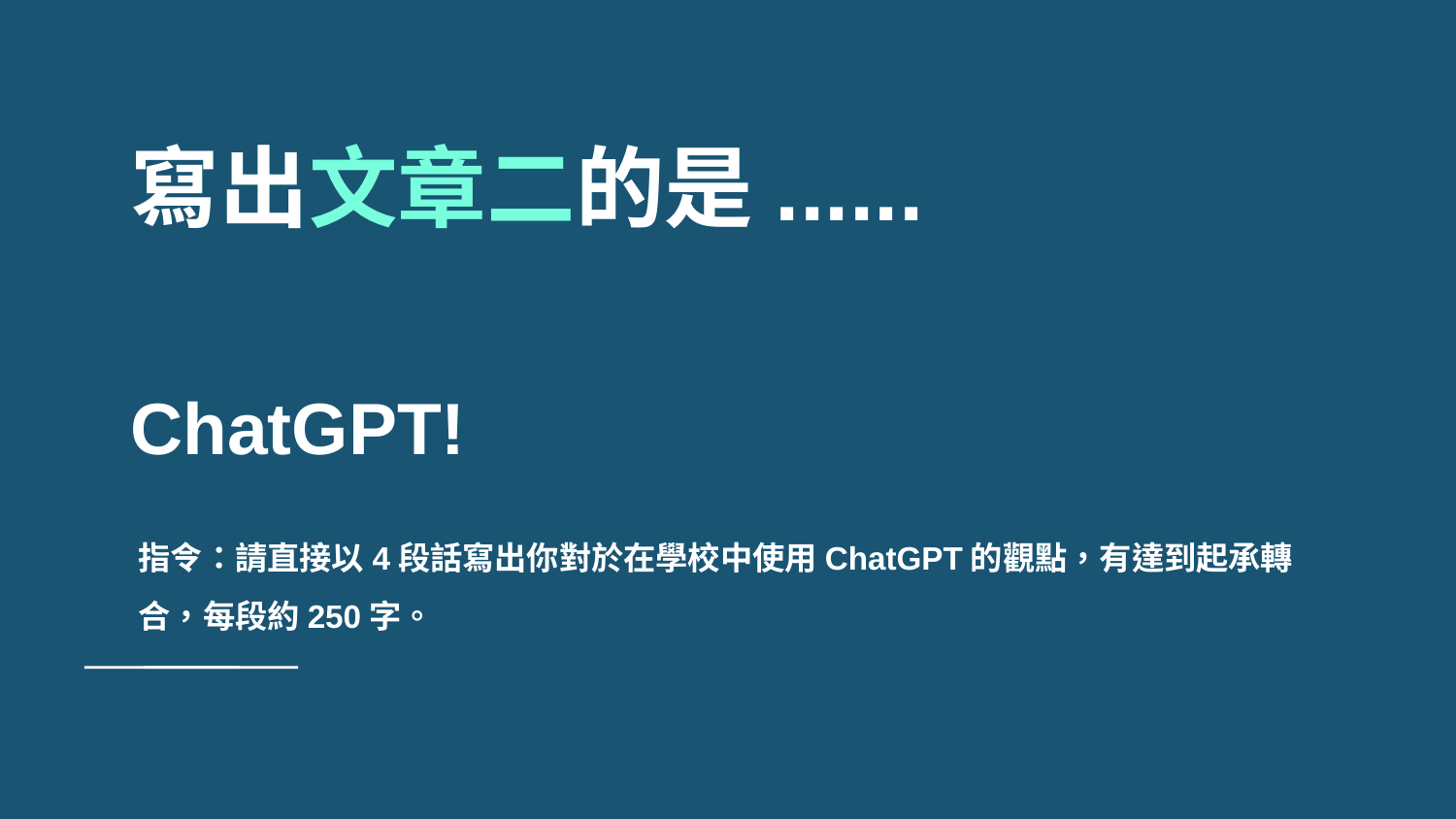

# 寫出文章二的是......
ChatGPT!
指令：請直接以4段話寫出你對於在學校中使用ChatGPT的觀點，有達到起承轉合，每段約250字。